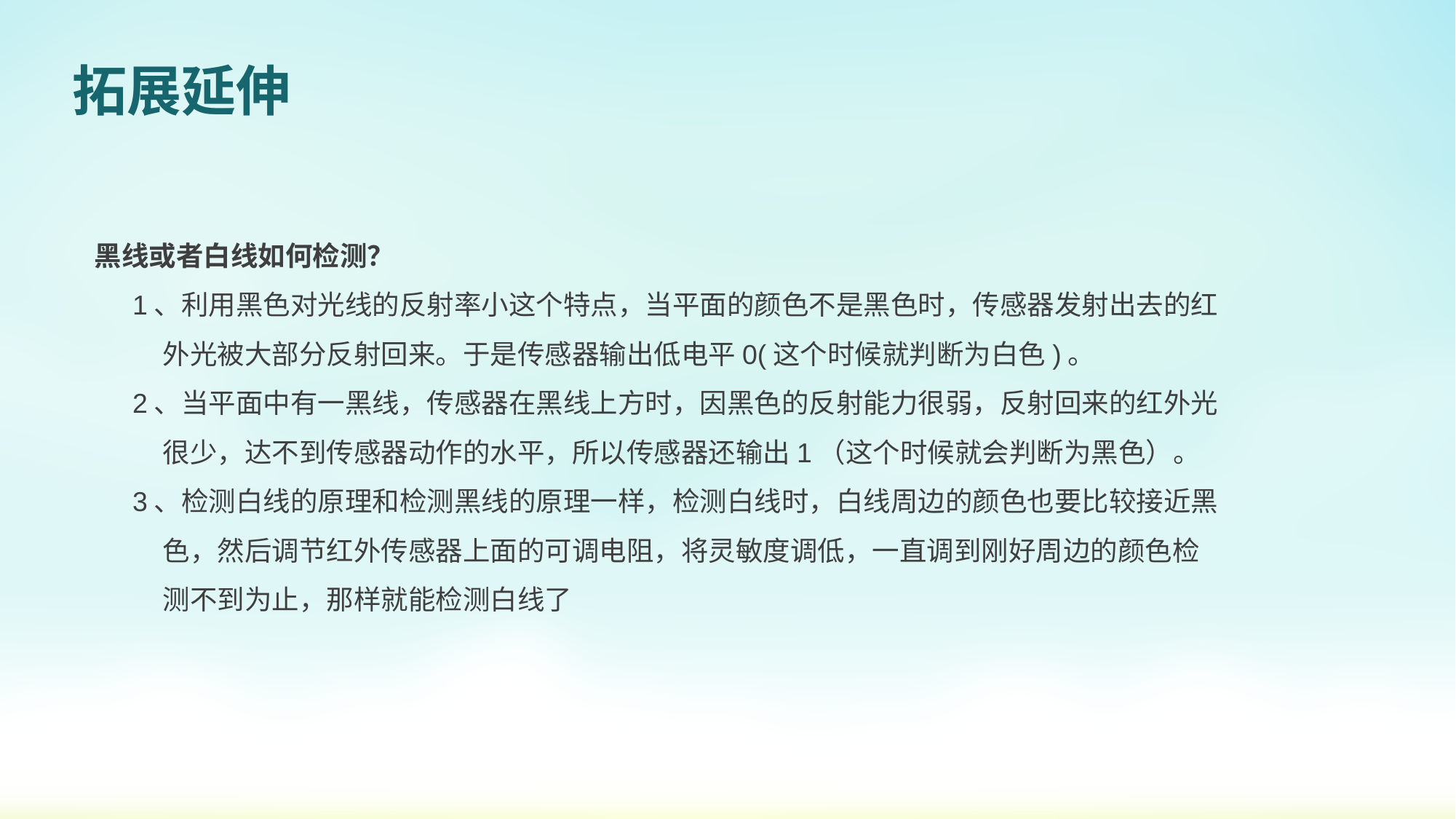

拓展延伸
黑线或者白线如何检测？
     1、利用黑色对光线的反射率小这个特点，当平面的颜色不是黑色时，传感器发射出去的红
          外光被大部分反射回来。于是传感器输出低电平0(这个时候就判断为白色)。
     2、当平面中有一黑线，传感器在黑线上方时，因黑色的反射能力很弱，反射回来的红外光
          很少，达不到传感器动作的水平，所以传感器还输出1（这个时候就会判断为黑色）。
     3、检测白线的原理和检测黑线的原理一样，检测白线时，白线周边的颜色也要比较接近黑
          色，然后调节红外传感器上面的可调电阻，将灵敏度调低，一直调到刚好周边的颜色检
          测不到为止，那样就能检测白线了